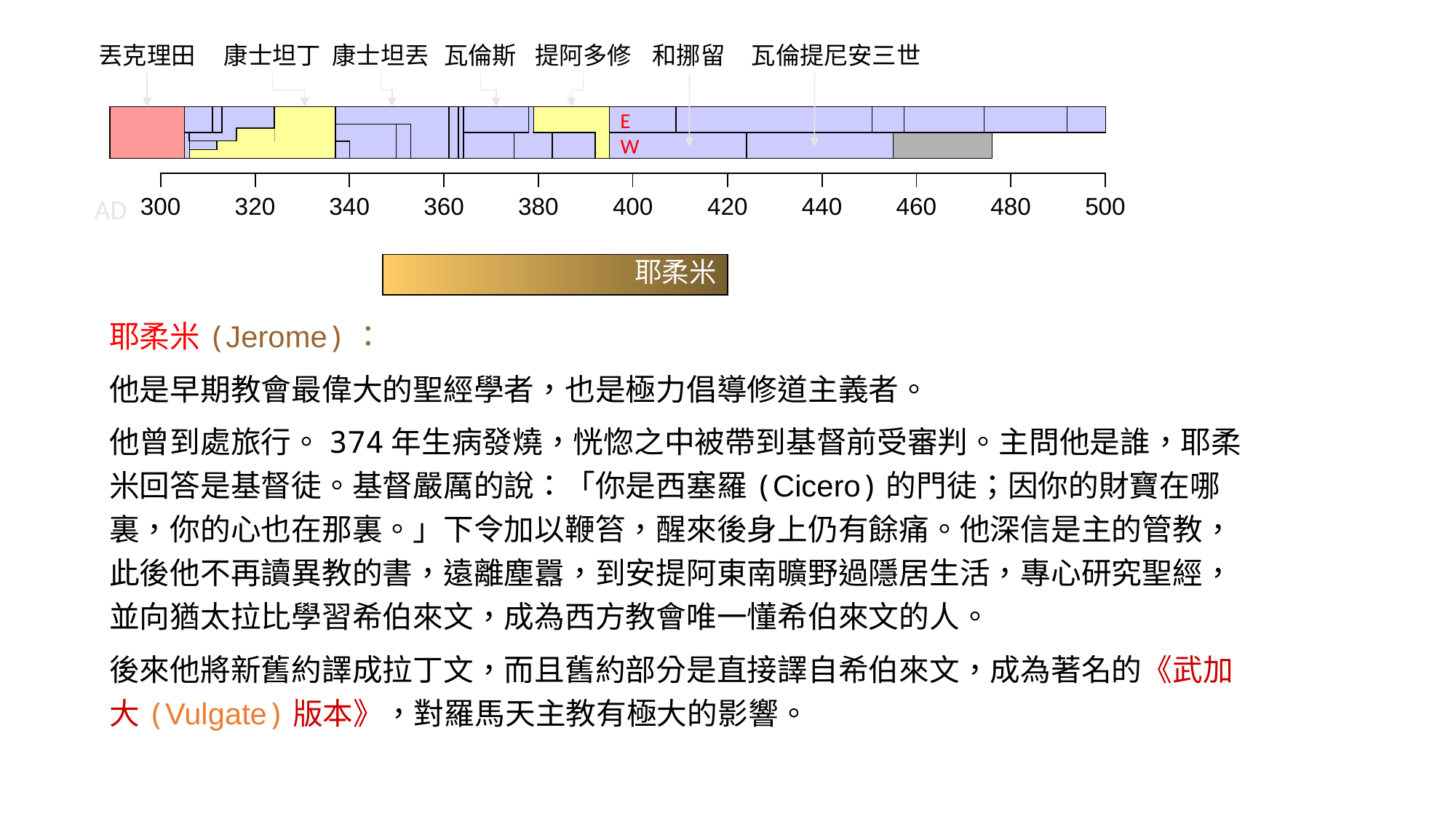

和挪留
丟克理田
康士坦丁
康士坦丟
瓦倫斯
提阿多修
瓦倫提尼安三世

E

W

|  |  |  |  |  |  |  |  |  |  |
| --- | --- | --- | --- | --- | --- | --- | --- | --- | --- |
AD
| 300 | 320 | 340 | 360 | 380 | 400 | 420 | 440 | 460 | 480 | 500 |
| --- | --- | --- | --- | --- | --- | --- | --- | --- | --- | --- |
耶柔米
耶柔米(Jerome)：
他是早期教會最偉大的聖經學者，也是極力倡導修道主義者。
他曾到處旅行。374年生病發燒，恍惚之中被帶到基督前受審判。主問他是誰，耶柔米回答是基督徒。基督嚴厲的說：「你是西塞羅(Cicero)的門徒；因你的財寶在哪裏，你的心也在那裏。」下令加以鞭笞，醒來後身上仍有餘痛。他深信是主的管教，此後他不再讀異教的書，遠離塵囂，到安提阿東南曠野過隱居生活，專心研究聖經，並向猶太拉比學習希伯來文，成為西方教會唯一懂希伯來文的人。
後來他將新舊約譯成拉丁文，而且舊約部分是直接譯自希伯來文，成為著名的《武加大(Vulgate)版本》，對羅馬天主教有極大的影響。